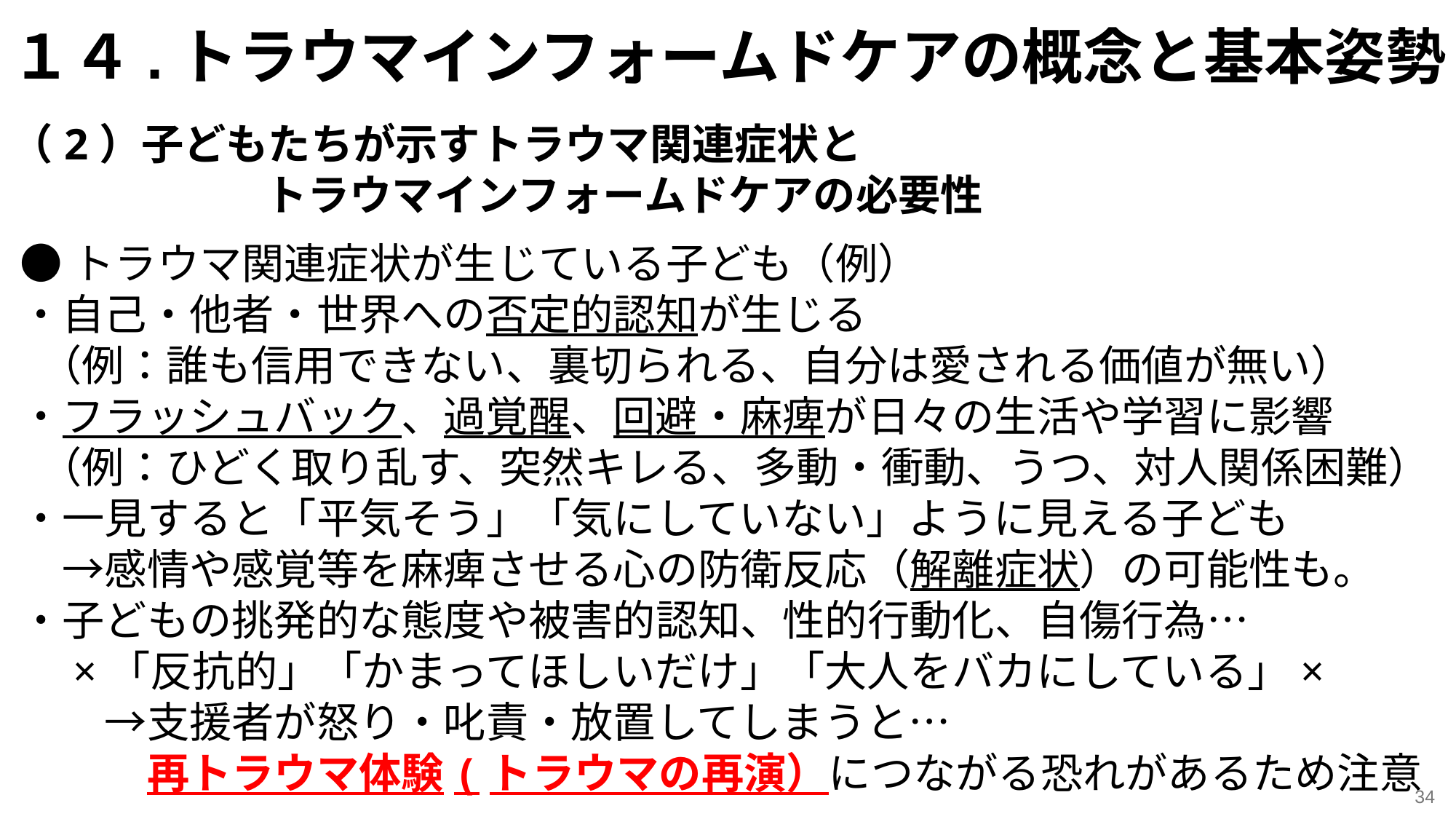

# １４.トラウマインフォームドケアの概念と基本姿勢

（2）子どもたちが示すトラウマ関連症状と
　　　　　　トラウマインフォームドケアの必要性
●トラウマ関連症状が生じている子ども（例）
・自己・他者・世界への否定的認知が生じる
 （例：誰も信用できない、裏切られる、自分は愛される価値が無い）
・フラッシュバック、過覚醒、回避・麻痺が日々の生活や学習に影響
 （例：ひどく取り乱す、突然キレる、多動・衝動、うつ、対人関係困難）
・一見すると「平気そう」「気にしていない」ように見える子ども
　→感情や感覚等を麻痺させる心の防衛反応（解離症状）の可能性も。
・子どもの挑発的な態度や被害的認知、性的行動化、自傷行為…
　×「反抗的」「かまってほしいだけ」「大人をバカにしている」×
　　→支援者が怒り・叱責・放置してしまうと…
　　　再トラウマ体験(トラウマの再演）につながる恐れがあるため注意
34